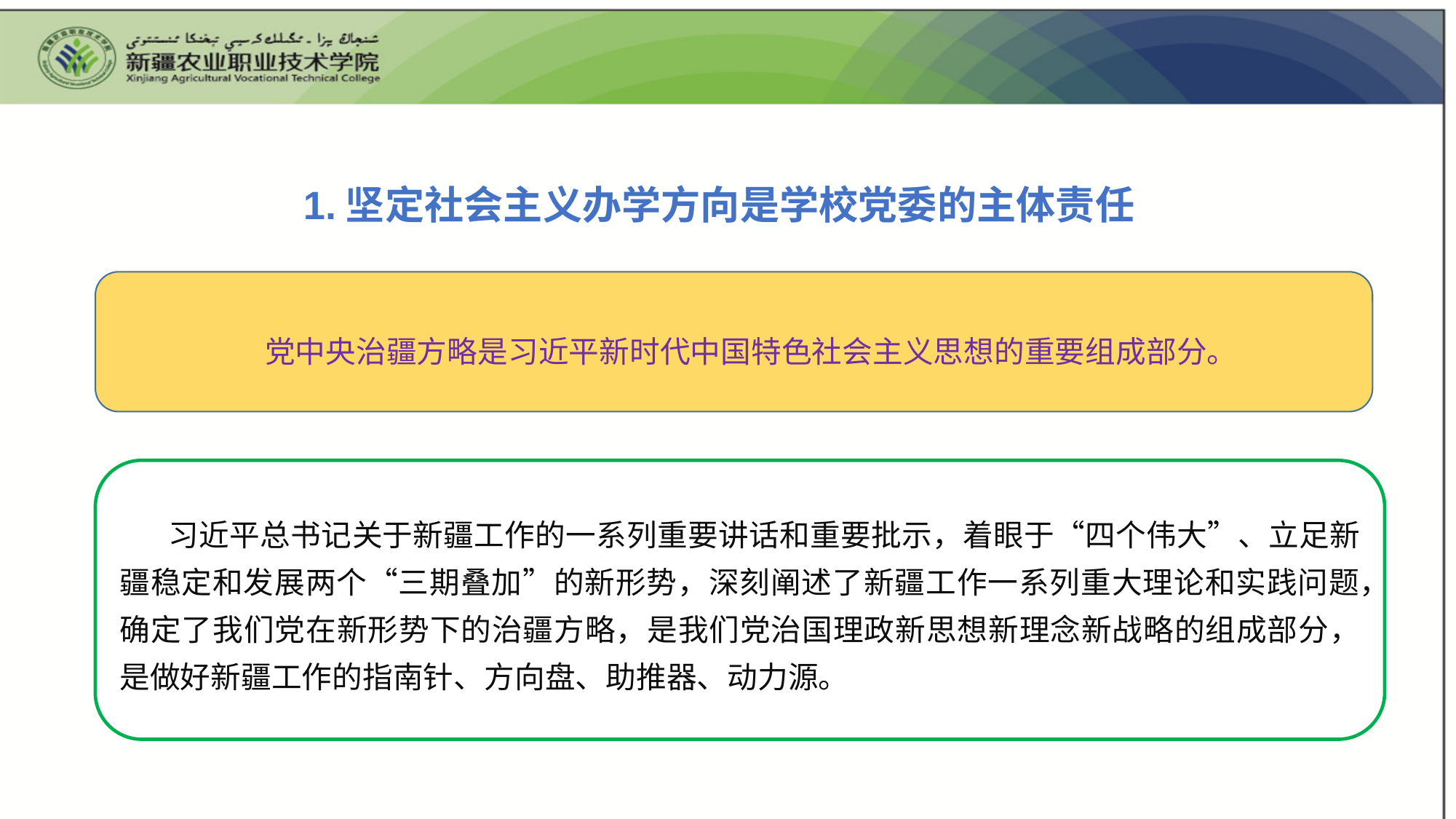

1.坚定社会主义办学方向是学校党委的主体责任
    党中央治疆方略是习近平新时代中国特色社会主义思想的重要组成部分。
      习近平总书记关于新疆工作的一系列重要讲话和重要批示，着眼于“四个伟大”、立足新疆稳定和发展两个“三期叠加”的新形势，深刻阐述了新疆工作一系列重大理论和实践问题，确定了我们党在新形势下的治疆方略，是我们党治国理政新思想新理念新战略的组成部分，是做好新疆工作的指南针、方向盘、助推器、动力源。